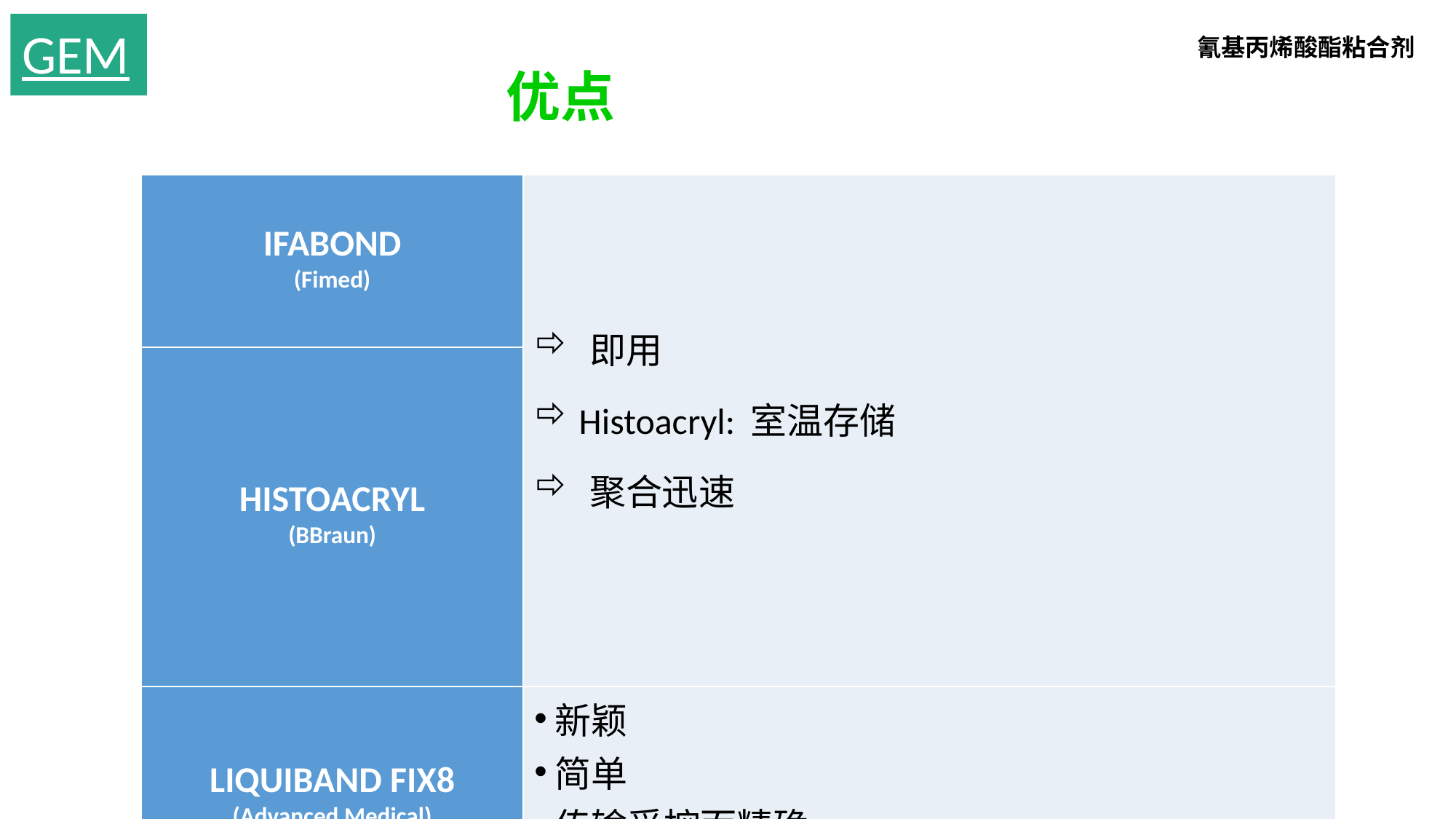

GEM
氰基丙烯酸酯粘合剂
优点
| IFABOND (Fimed) | 即用 Histoacryl: 室温存储 聚合迅速 |
| --- | --- |
| HISTOACRYL (BBraun) |  |
| LIQUIBAND FIX8 (Advanced Medical) | 新颖 简单 传输受控而精确 多角度固定 |